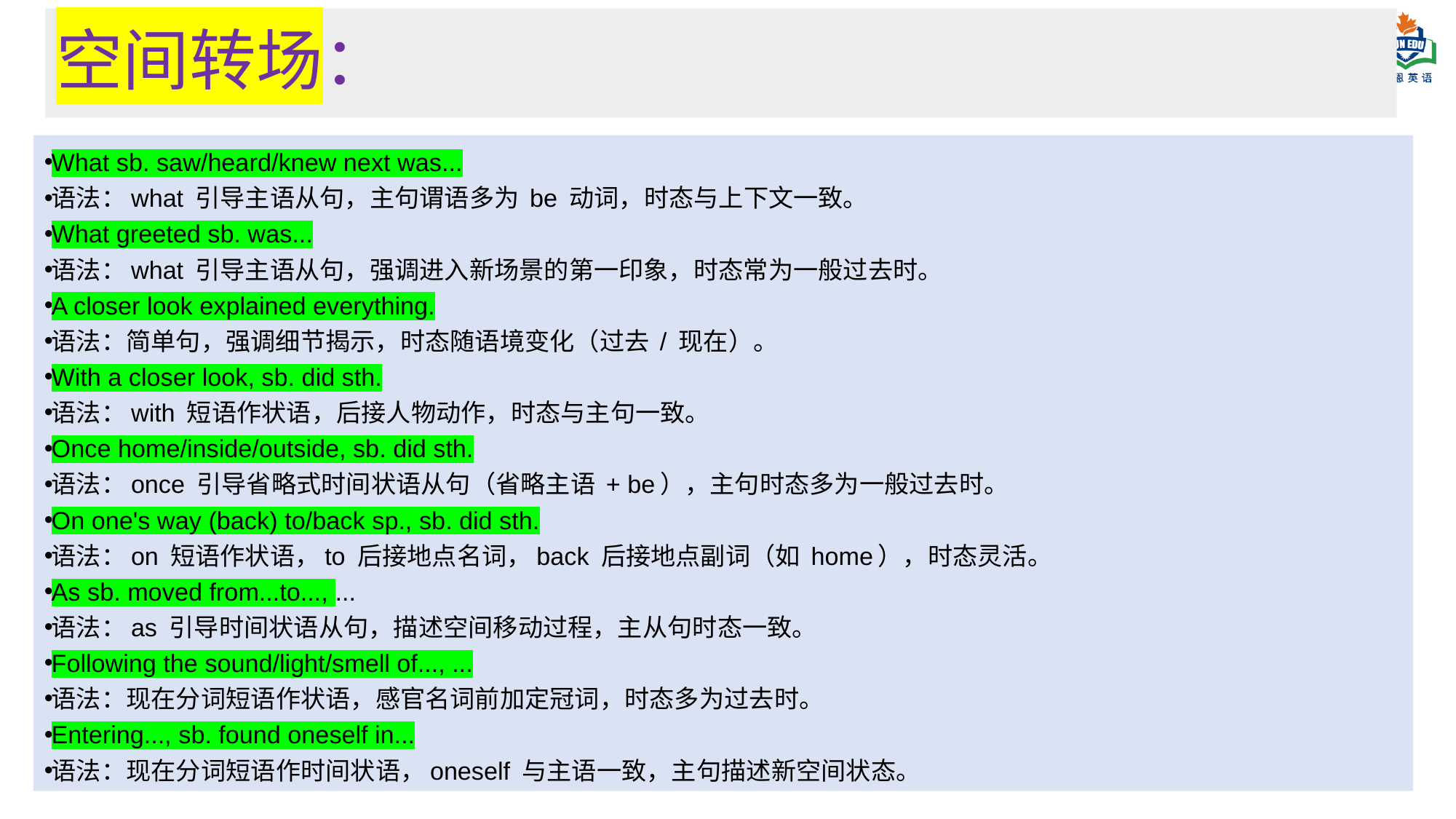

# 空间转场：
What sb. saw/heard/knew next was...
语法：what 引导主语从句，主句谓语多为 be 动词，时态与上下文一致。
What greeted sb. was...
语法：what 引导主语从句，强调进入新场景的第一印象，时态常为一般过去时。
A closer look explained everything.
语法：简单句，强调细节揭示，时态随语境变化（过去 / 现在）。
With a closer look, sb. did sth.
语法：with 短语作状语，后接人物动作，时态与主句一致。
Once home/inside/outside, sb. did sth.
语法：once 引导省略式时间状语从句（省略主语 + be），主句时态多为一般过去时。
On one's way (back) to/back sp., sb. did sth.
语法：on 短语作状语，to 后接地点名词，back 后接地点副词（如 home），时态灵活。
As sb. moved from...to..., ...
语法：as 引导时间状语从句，描述空间移动过程，主从句时态一致。
Following the sound/light/smell of..., ...
语法：现在分词短语作状语，感官名词前加定冠词，时态多为过去时。
Entering..., sb. found oneself in...
语法：现在分词短语作时间状语，oneself 与主语一致，主句描述新空间状态。